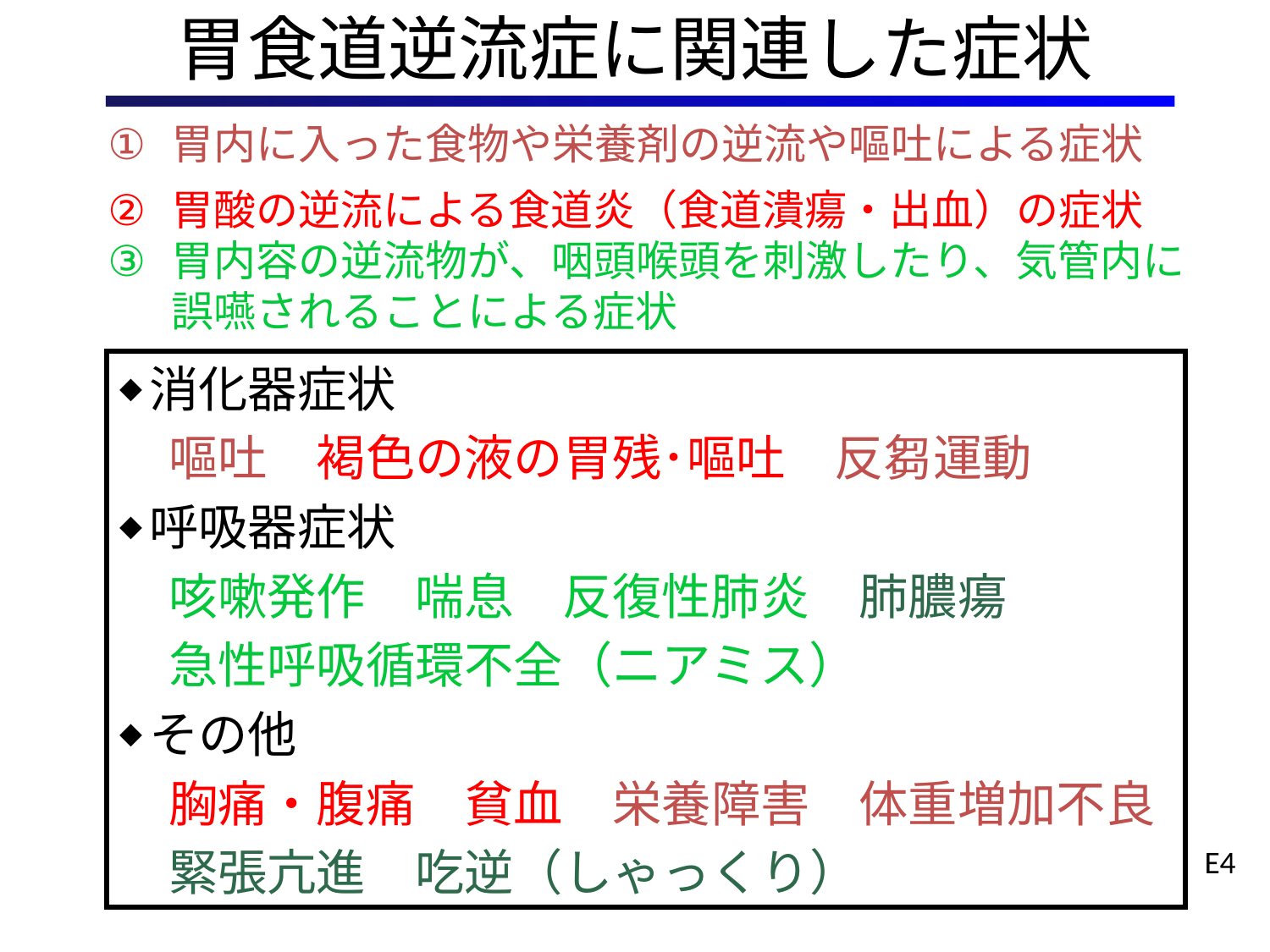

胃食道逆流症に関連した症状
胃内に入った食物や栄養剤の逆流や嘔吐による症状
胃酸の逆流による食道炎（食道潰瘍・出血）の症状
胃内容の逆流物が、咽頭喉頭を刺激したり、気管内に誤嚥されることによる症状

消化器症状
　嘔吐　褐色の液の胃残･嘔吐　反芻運動
呼吸器症状
　咳嗽発作　喘息　反復性肺炎　肺膿瘍
　急性呼吸循環不全（ニアミス）
その他
　胸痛・腹痛　貧血　栄養障害　体重増加不良
　緊張亢進　吃逆（しゃっくり）
E4